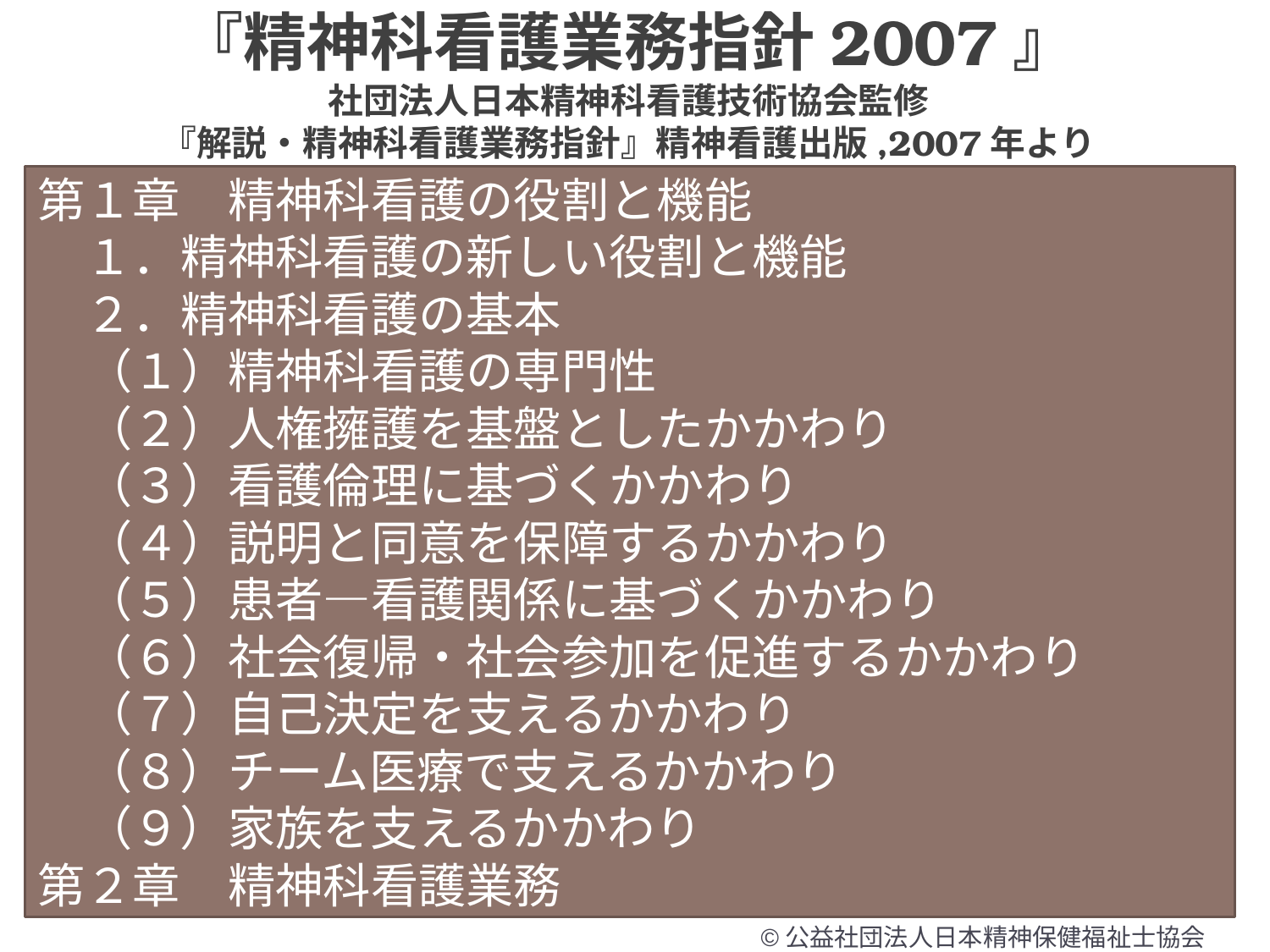

# 『精神科看護業務指針2007』 社団法人日本精神科看護技術協会監修 『解説・精神科看護業務指針』精神看護出版,2007年より
第１章　精神科看護の役割と機能
　１．精神科看護の新しい役割と機能
　２．精神科看護の基本
　（１）精神科看護の専門性
　（２）人権擁護を基盤としたかかわり
　（３）看護倫理に基づくかかわり
　（４）説明と同意を保障するかかわり
　（５）患者—看護関係に基づくかかわり
　（６）社会復帰・社会参加を促進するかかわり
　（７）自己決定を支えるかかわり
　（８）チーム医療で支えるかかわり
　（９）家族を支えるかかわり
第２章　精神科看護業務

10
©公益社団法人日本精神保健福祉士協会（2016）